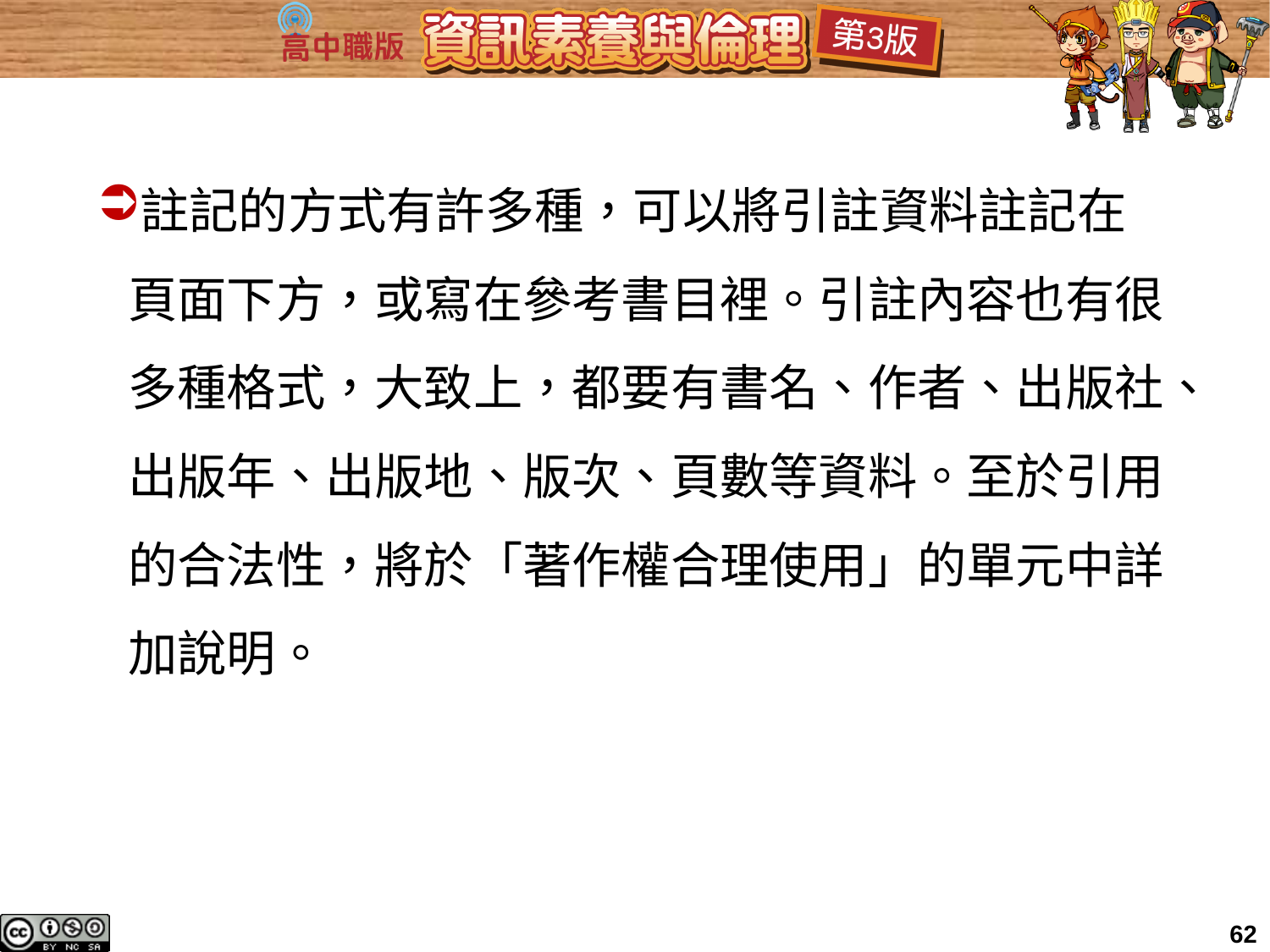

註記的方式有許多種，可以將引註資料註記在頁面下方，或寫在參考書目裡。引註內容也有很多種格式，大致上，都要有書名、作者、出版社、出版年、出版地、版次、頁數等資料。至於引用的合法性，將於「著作權合理使用」的單元中詳加說明。
62